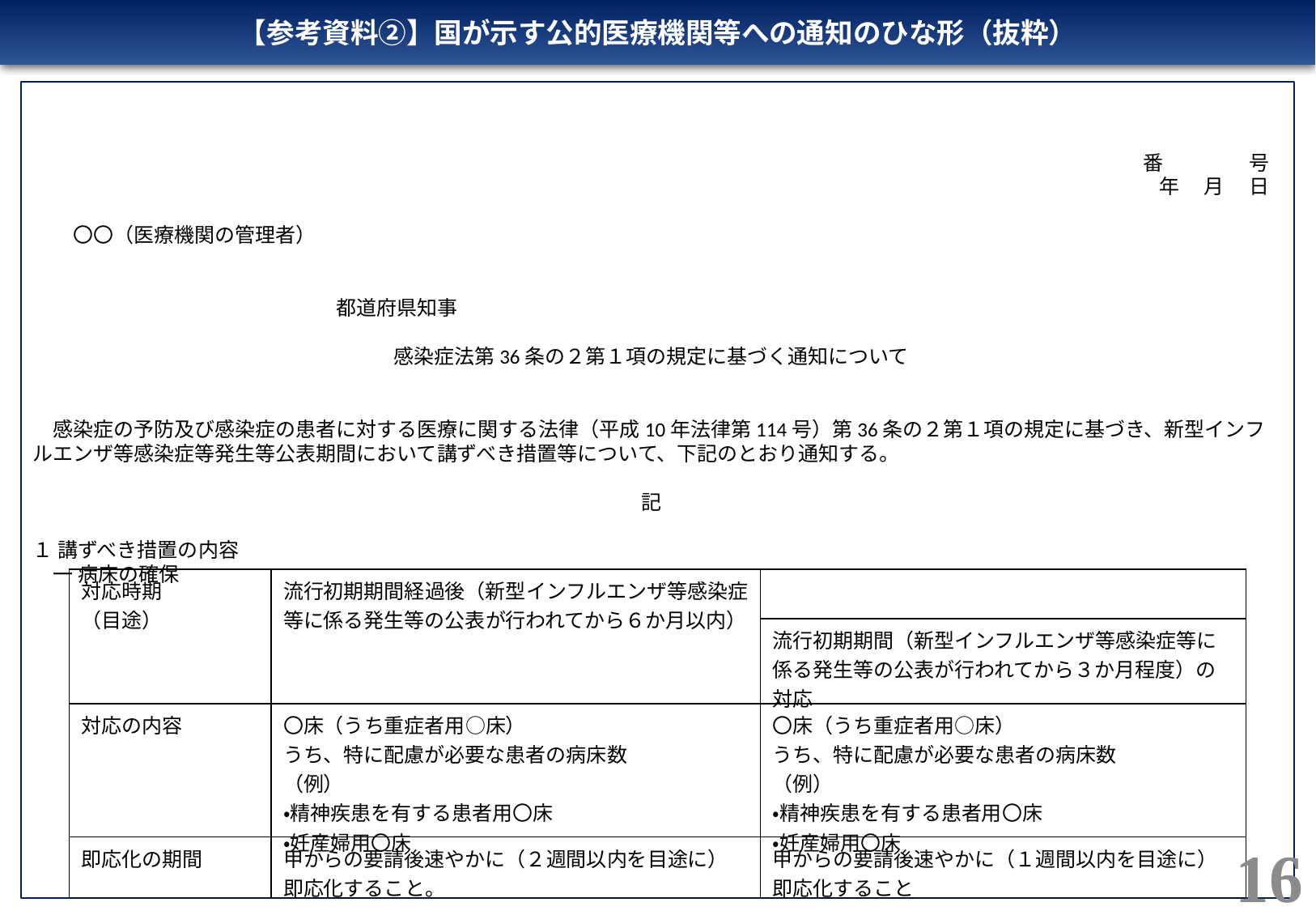

【参考資料②】国が示す公的医療機関等への通知のひな形（抜粋）

番 　　　　号
年 　月 　日

　　〇〇（医療機関の管理者）

 　　　　　　　　　　　　　　　　　　　　　　　　　　　　　　　　　　　　　　　　　　　　　　　　　　　　　　　　　　　　　　　　　　　　　　　　　　　都道府県知事

感染症法第36条の２第１項の規定に基づく通知について

　感染症の予防及び感染症の患者に対する医療に関する法律（平成10年法律第114号）第36条の２第１項の規定に基づき、新型インフルエンザ等感染症等発生等公表期間において講ずべき措置等について、下記のとおり通知する。

記

１ 講ずべき措置の内容
　一 病床の確保
| 対応時期 （目途） | 流行初期期間経過後（新型インフルエンザ等感染症等に係る発生等の公表が行われてから６か月以内） |  |
| --- | --- | --- |
|  |  | 流行初期期間（新型インフルエンザ等感染症等に係る発生等の公表が行われてから３か月程度）の対応 |
| 対応の内容 | 〇床（うち重症者用○床） うち、特に配慮が必要な患者の病床数 （例） ・精神疾患を有する患者用〇床 ・妊産婦用〇床 | 〇床（うち重症者用○床） うち、特に配慮が必要な患者の病床数 （例） ・精神疾患を有する患者用〇床 ・妊産婦用〇床 |
| 即応化の期間 | 甲からの要請後速やかに（２週間以内を目途に）即応化すること。 | 甲からの要請後速やかに（１週間以内を目途に）即応化すること |
16